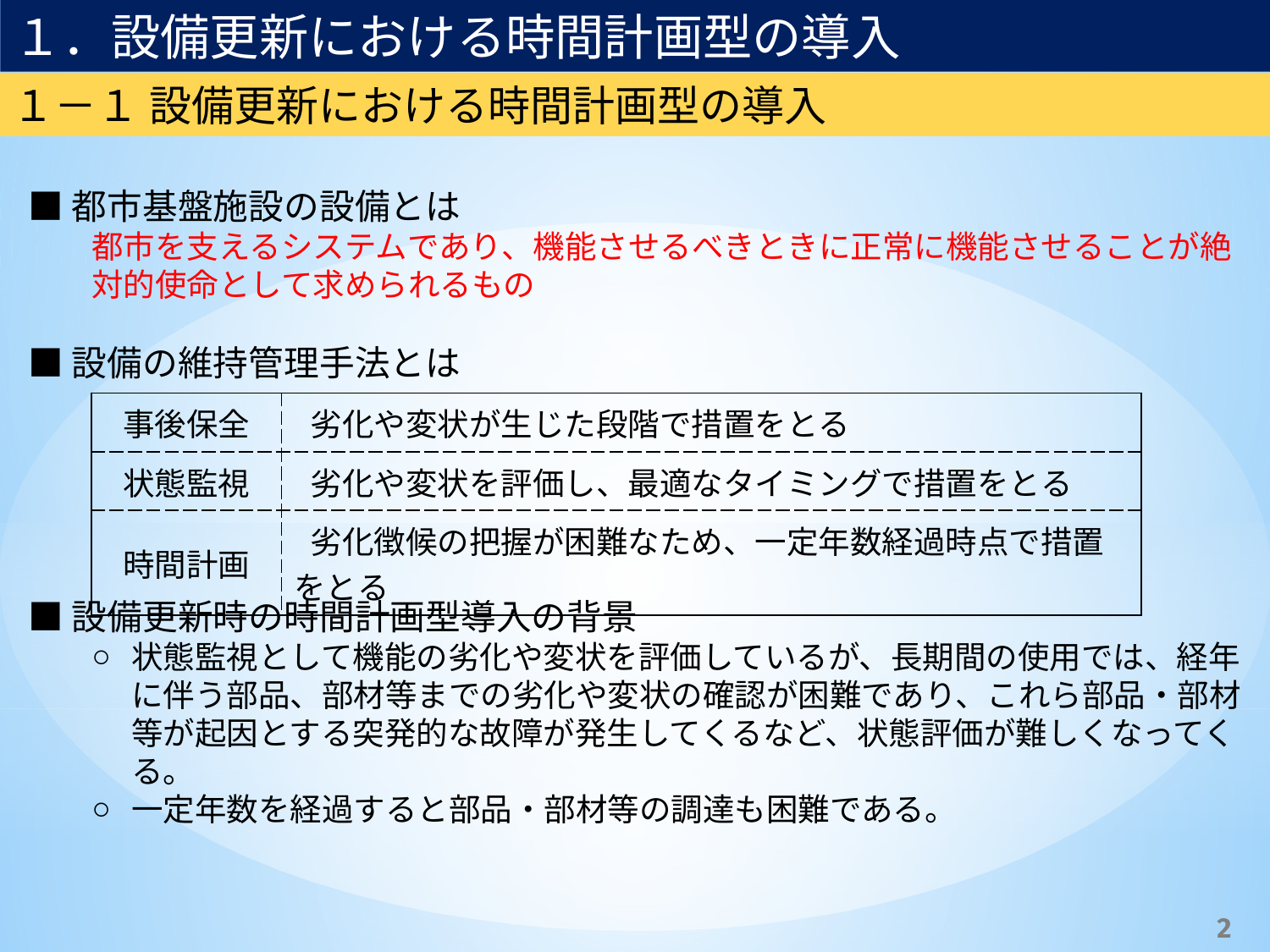

１．設備更新における時間計画型の導入
１－１ 設備更新における時間計画型の導入
■都市基盤施設の設備とは
都市を支えるシステムであり、機能させるべきときに正常に機能させることが絶対的使命として求められるもの

■設備の維持管理手法とは

■設備更新時の時間計画型導入の背景
状態監視として機能の劣化や変状を評価しているが、長期間の使用では、経年に伴う部品、部材等までの劣化や変状の確認が困難であり、これら部品・部材等が起因とする突発的な故障が発生してくるなど、状態評価が難しくなってくる。
一定年数を経過すると部品・部材等の調達も困難である。

| 事後保全 | 劣化や変状が生じた段階で措置をとる |
| --- | --- |
| 状態監視 | 劣化や変状を評価し、最適なタイミングで措置をとる |
| 時間計画 | 劣化徴候の把握が困難なため、一定年数経過時点で措置をとる |
2